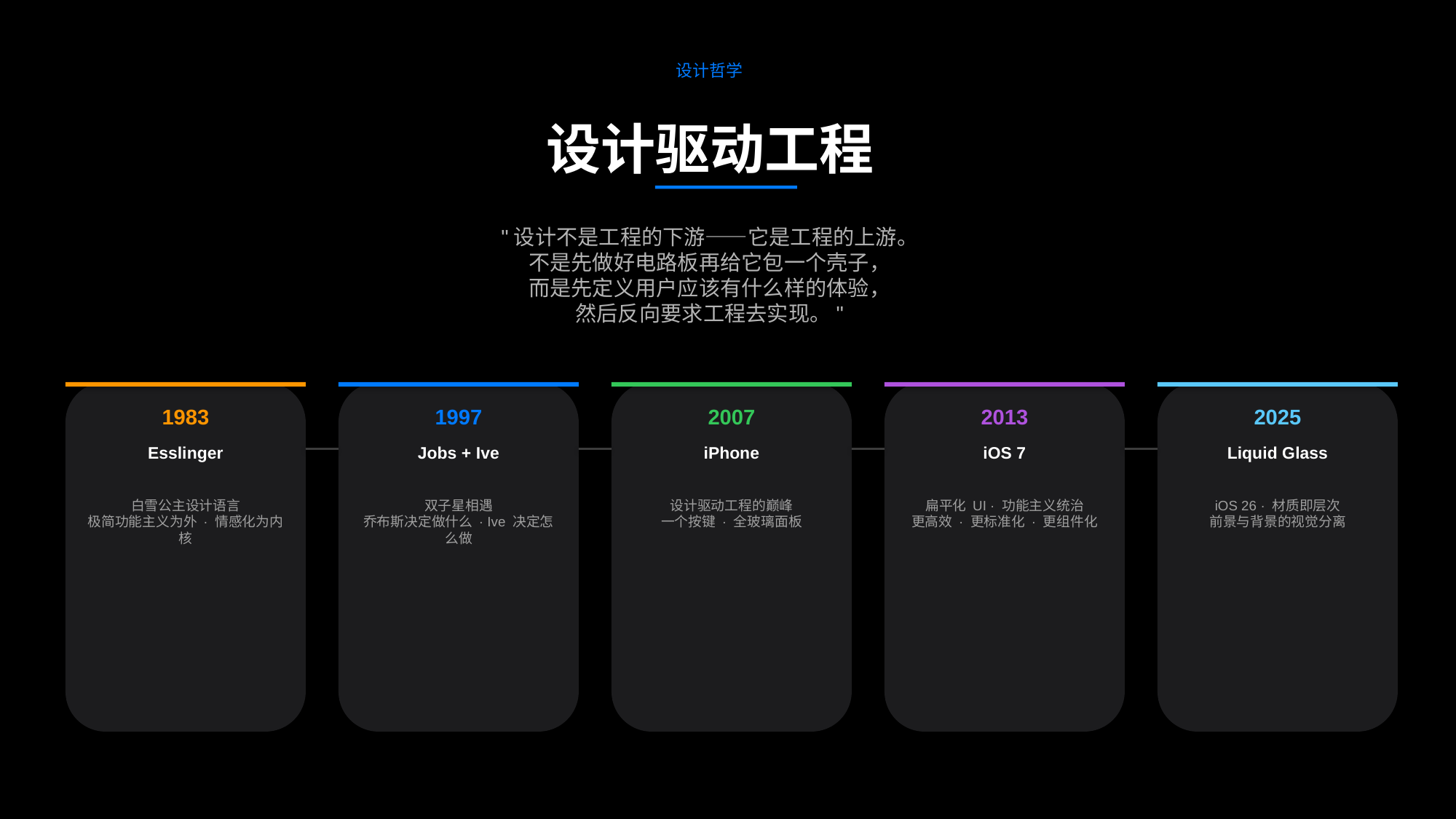

设计哲学
设计驱动工程

"设计不是工程的下游——它是工程的上游。
不是先做好电路板再给它包一个壳子，
而是先定义用户应该有什么样的体验，
然后反向要求工程去实现。"

1983
1997
2007
2013
2025
Esslinger
Jobs + Ive
iPhone
iOS 7
Liquid Glass

白雪公主设计语言
极简功能主义为外 · 情感化为内核
双子星相遇
乔布斯决定做什么 · Ive 决定怎么做
设计驱动工程的巅峰
一个按键 · 全玻璃面板
扁平化 UI · 功能主义统治
更高效 · 更标准化 · 更组件化
iOS 26 · 材质即层次
前景与背景的视觉分离